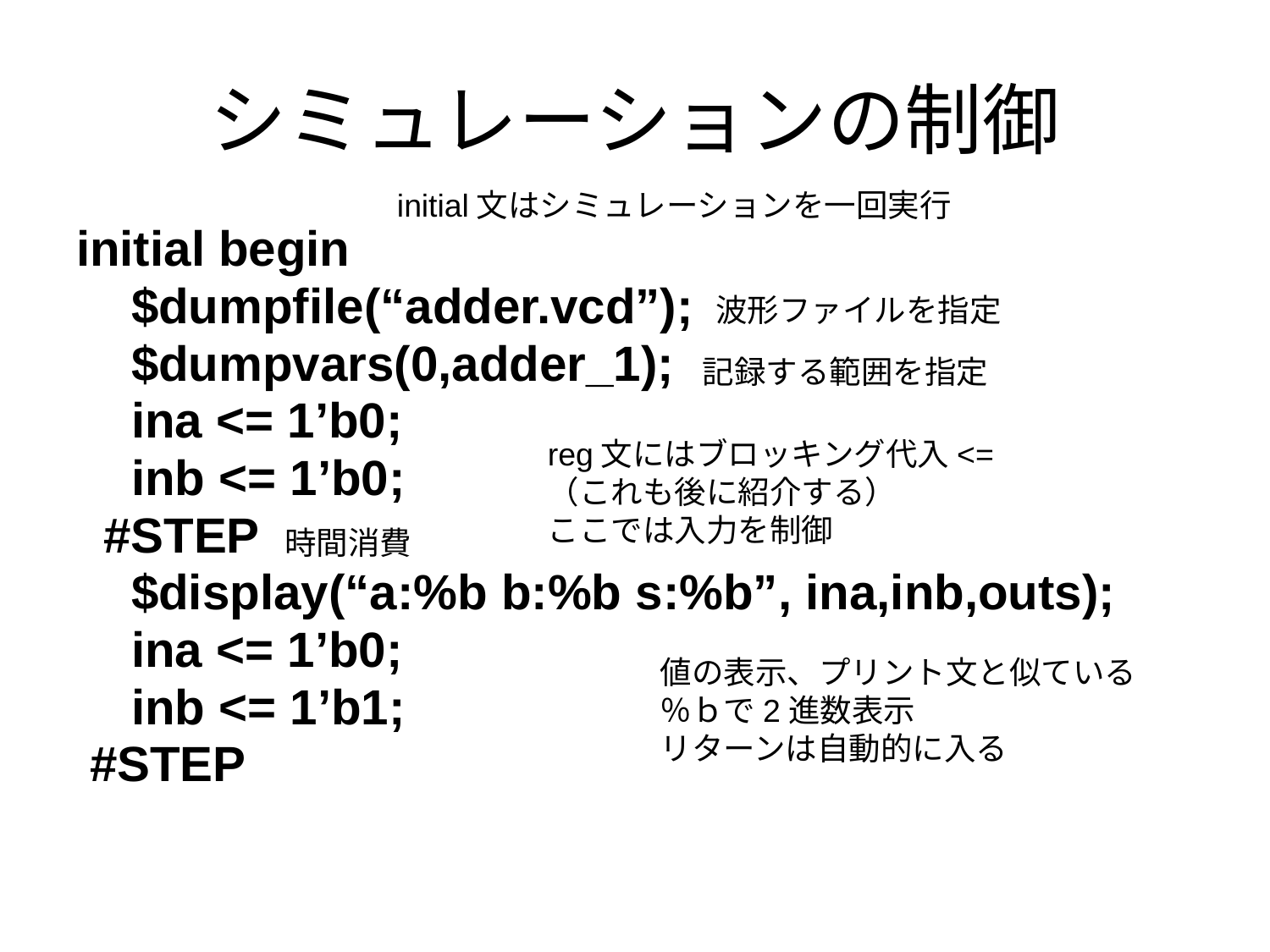

# シミュレーションの制御
initial文はシミュレーションを一回実行
initial begin
    $dumpfile(“adder.vcd”);
    $dumpvars(0,adder_1);
    ina <= 1’b0;
    inb <= 1’b0;
  #STEP
    $display(“a:%b b:%b s:%b”, ina,inb,outs);
    ina <= 1’b0;
    inb <= 1’b1;
 #STEP

波形ファイルを指定
記録する範囲を指定
reg文にはブロッキング代入<=
（これも後に紹介する）
ここでは入力を制御
時間消費
値の表示、プリント文と似ている
％ｂで2進数表示
リターンは自動的に入る